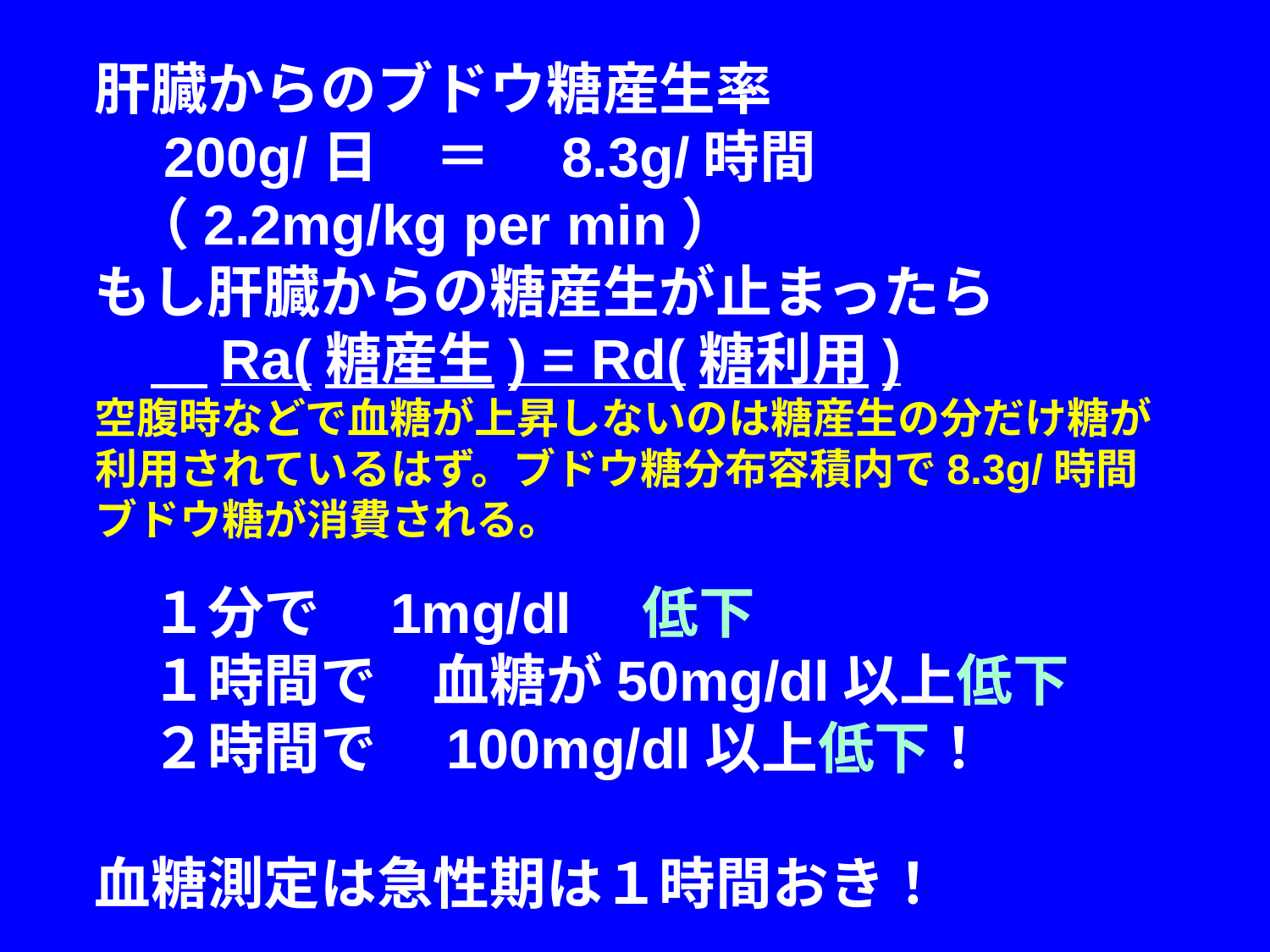

肝臓からのブドウ糖産生率
　200g/日　＝　8.3g/時間
  （2.2mg/kg per min）
もし肝臓からの糖産生が止まったら
　　Ra(糖産生) = Rd(糖利用)
空腹時などで血糖が上昇しないのは糖産生の分だけ糖が利用されているはず。ブドウ糖分布容積内で8.3g/時間ブドウ糖が消費される。

　１分で　1mg/dl　低下
　１時間で　血糖が50mg/dl以上低下
　２時間で　100mg/dl以上低下！

血糖測定は急性期は１時間おき！